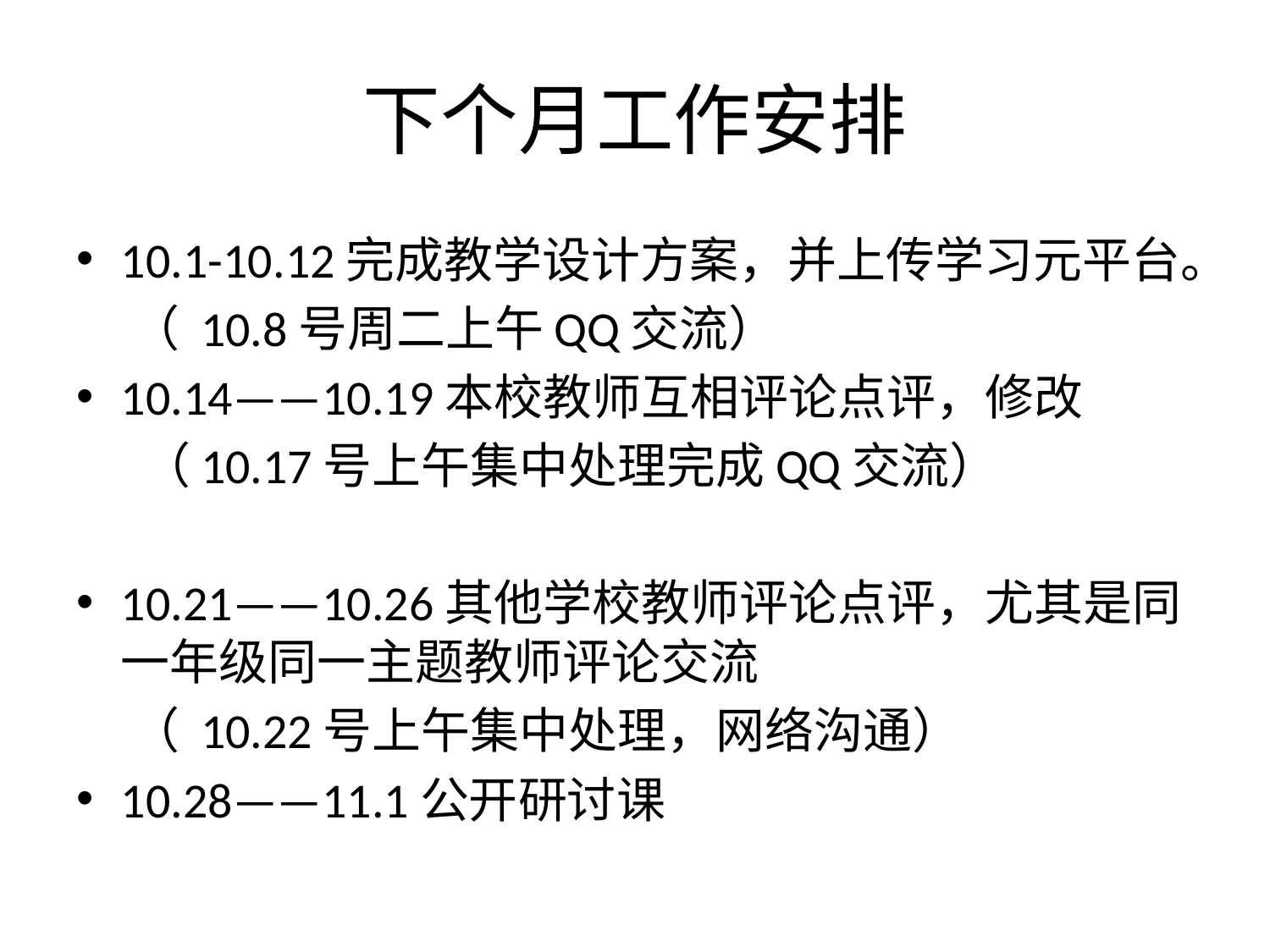

# 下个月工作安排
10.1-10.12完成教学设计方案，并上传学习元平台。
    （ 10.8号周二上午QQ交流）
10.14——10.19本校教师互相评论点评，修改
     （10.17号上午集中处理完成QQ交流）

10.21——10.26其他学校教师评论点评，尤其是同一年级同一主题教师评论交流
    （ 10.22号上午集中处理，网络沟通）
10.28——11.1公开研讨课